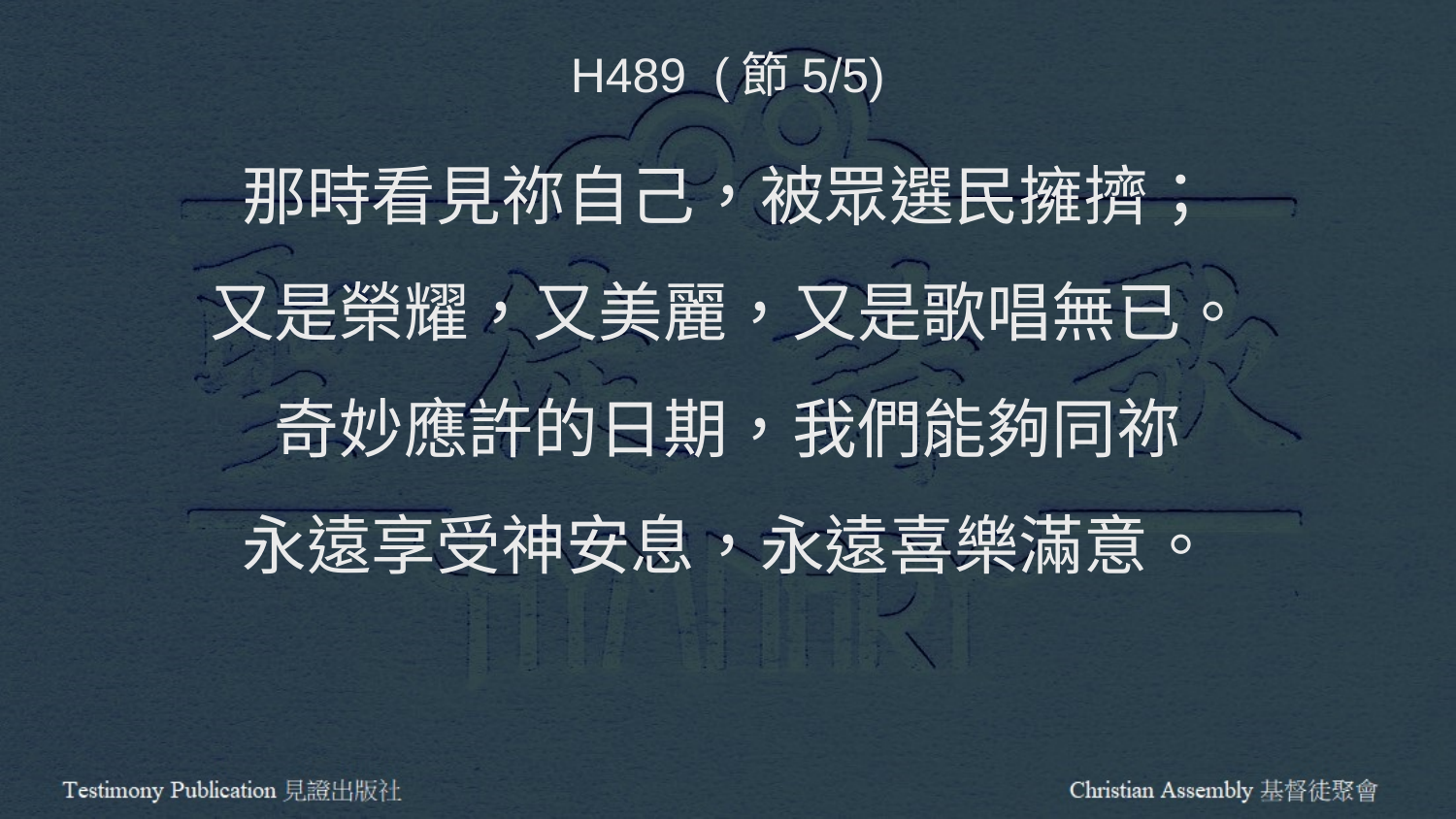

H489  (節5/5)

那時看見祢自己，被眾選民擁擠；

又是榮耀，又美麗，又是歌唱無已。

奇妙應許的日期，我們能夠同祢

永遠享受神安息，永遠喜樂滿意。